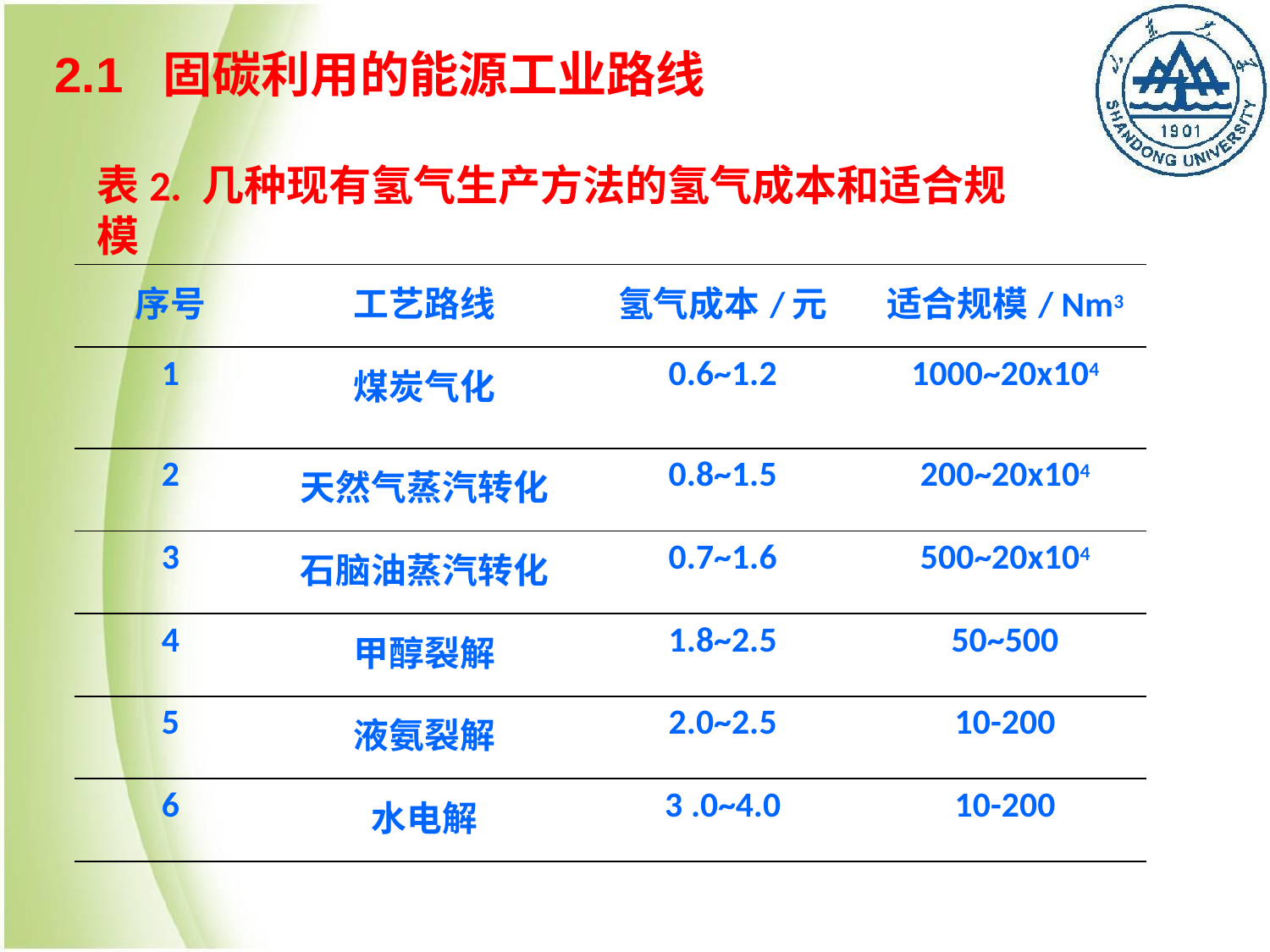

# 2.1  固碳利用的能源工业路线
表2. 几种现有氢气生产方法的氢气成本和适合规模
| 序号 | 工艺路线 | 氢气成本/元 | 适合规模/ Nm3 |
| --- | --- | --- | --- |
| 1 | 煤炭气化 | 0.6~1.2 | 1000~20x104 |
| 2 | 天然气蒸汽转化 | 0.8~1.5 | 200~20x104 |
| 3 | 石脑油蒸汽转化 | 0.7~1.6 | 500~20x104 |
| 4 | 甲醇裂解 | 1.8~2.5 | 50~500 |
| 5 | 液氨裂解 | 2.0~2.5 | 10-200 |
| 6 | 水电解 | 3 .0~4.0 | 10-200 |